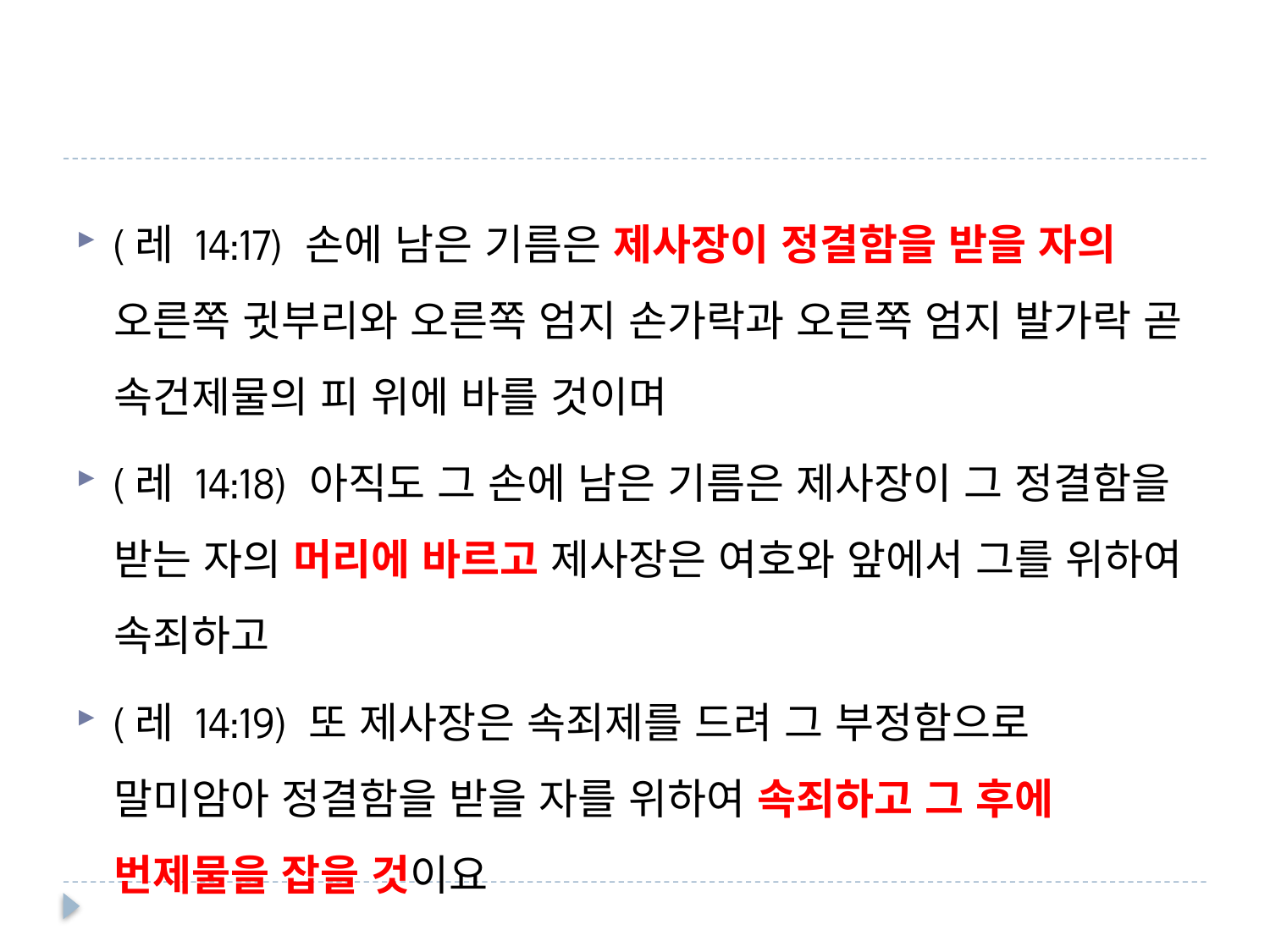

#
(레 14:17) 손에 남은 기름은 제사장이 정결함을 받을 자의 오른쪽 귓부리와 오른쪽 엄지 손가락과 오른쪽 엄지 발가락 곧 속건제물의 피 위에 바를 것이며
(레 14:18) 아직도 그 손에 남은 기름은 제사장이 그 정결함을 받는 자의 머리에 바르고 제사장은 여호와 앞에서 그를 위하여 속죄하고
(레 14:19) 또 제사장은 속죄제를 드려 그 부정함으로 말미암아 정결함을 받을 자를 위하여 속죄하고 그 후에 번제물을 잡을 것이요